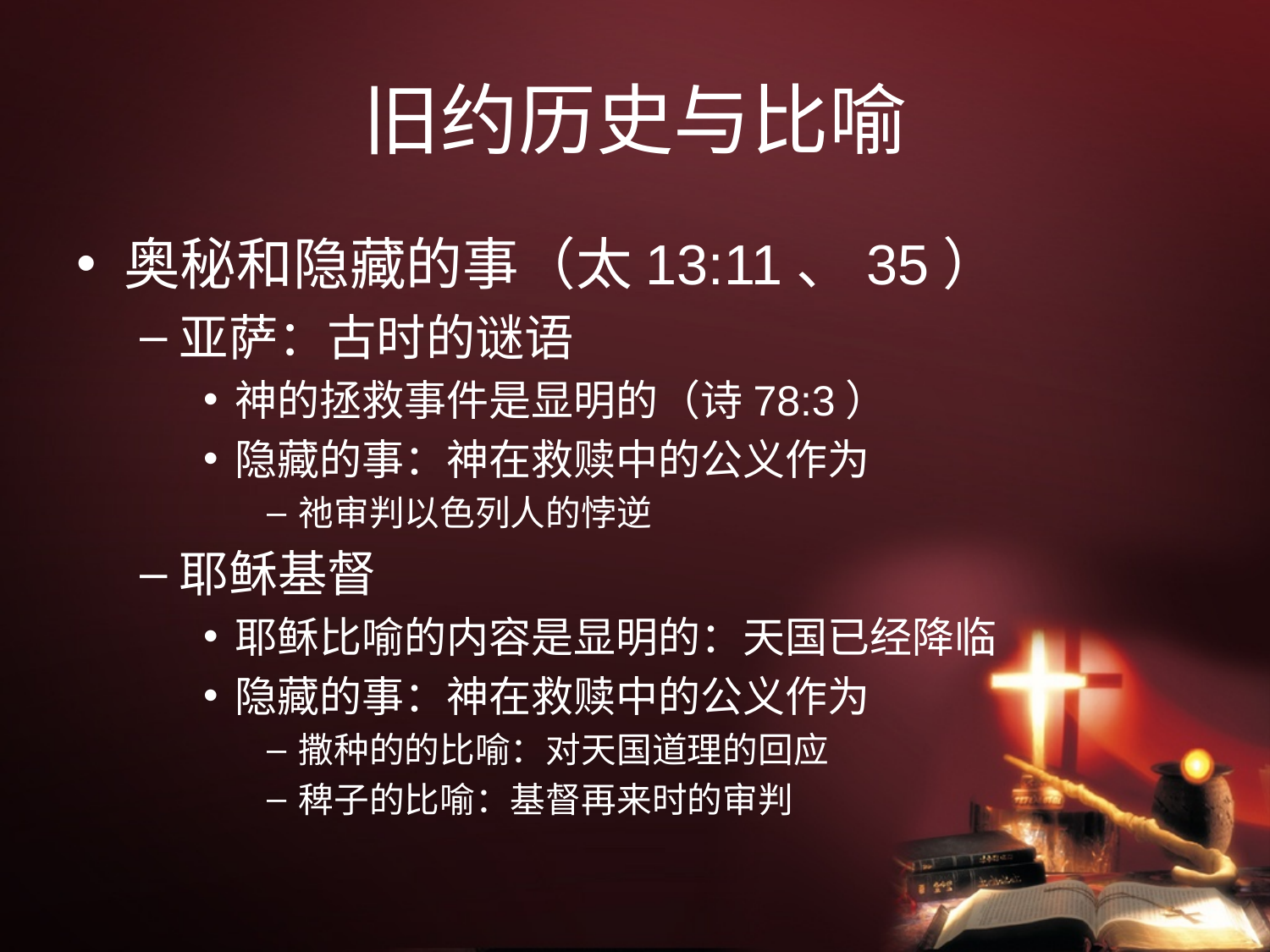

# 旧约历史与比喻
奥秘和隐藏的事（太13:11、35）
亚萨：古时的谜语
神的拯救事件是显明的（诗78:3）
隐藏的事：神在救赎中的公义作为
祂审判以色列人的悖逆
耶稣基督
耶稣比喻的内容是显明的：天国已经降临
隐藏的事：神在救赎中的公义作为
撒种的的比喻：对天国道理的回应
稗子的比喻：基督再来时的审判